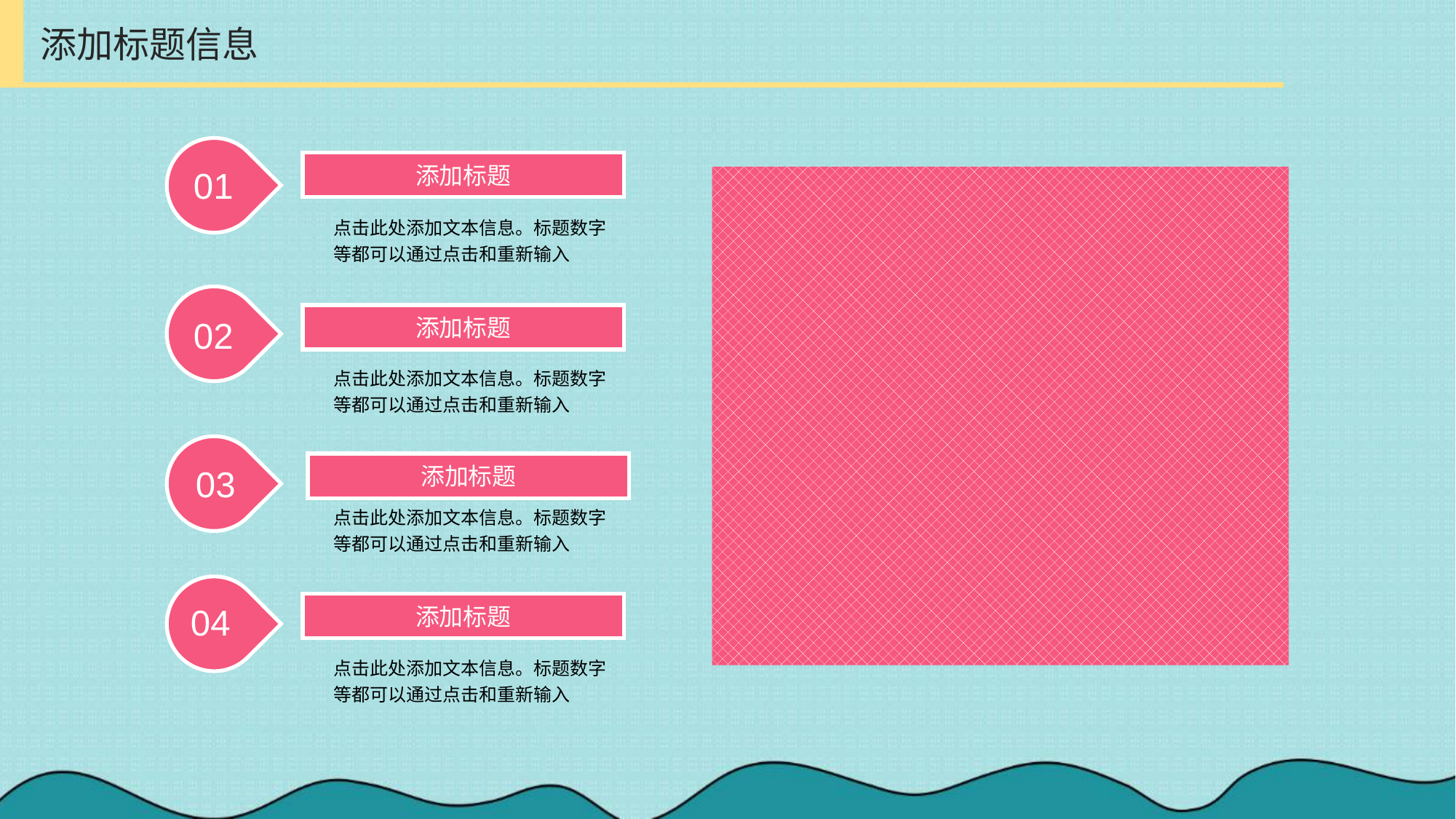

添加标题信息

01
添加标题

点击此处添加文本信息。标题数字等都可以通过点击和重新输入

02
添加标题
点击此处添加文本信息。标题数字等都可以通过点击和重新输入

03
添加标题
点击此处添加文本信息。标题数字等都可以通过点击和重新输入

04
添加标题
点击此处添加文本信息。标题数字等都可以通过点击和重新输入